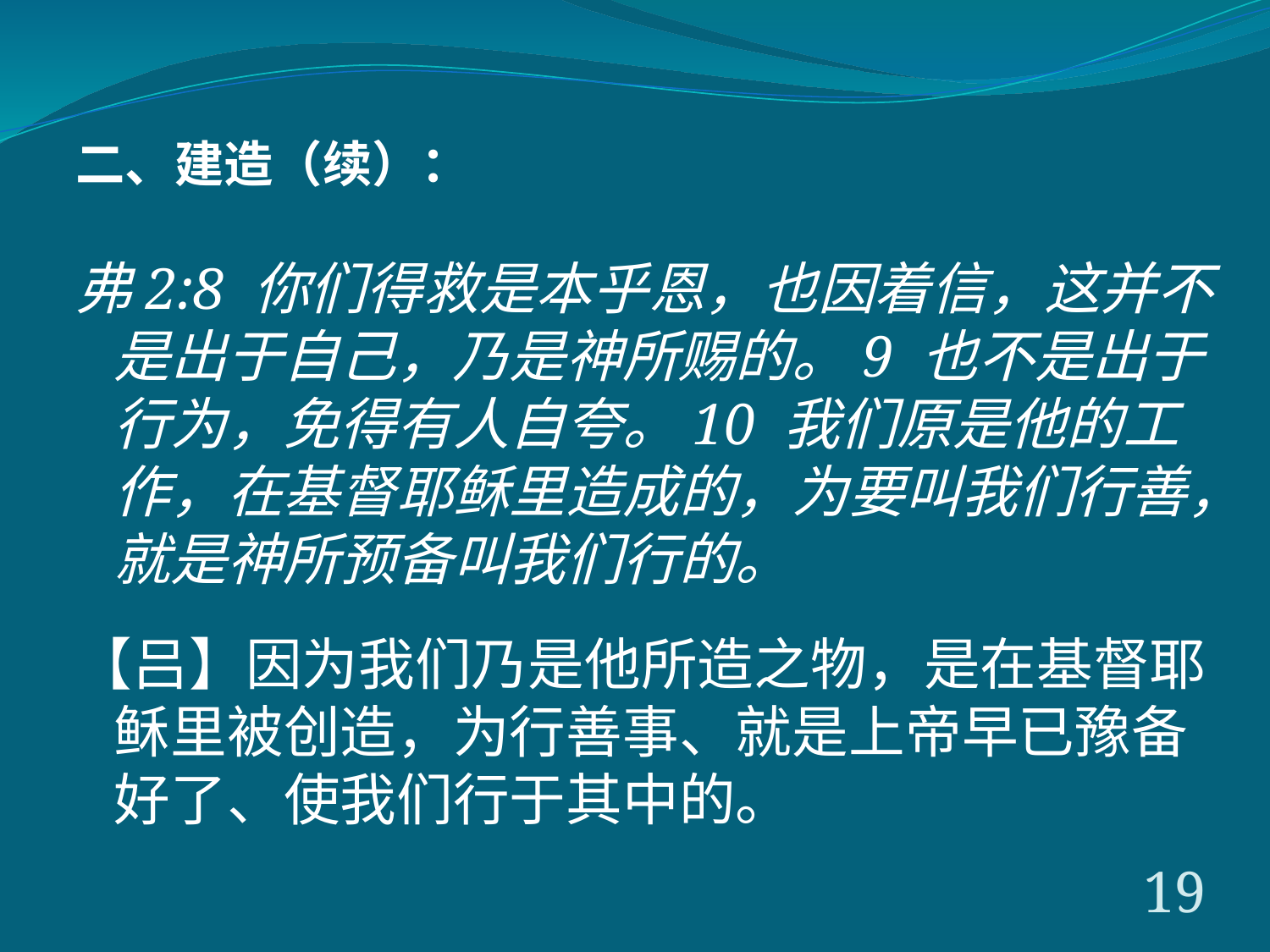

二、建造（续）：

弗2:8 你们得救是本乎恩，也因着信，这并不是出于自己，乃是神所赐的。9 也不是出于行为，免得有人自夸。10 我们原是他的工作，在基督耶稣里造成的，为要叫我们行善，就是神所预备叫我们行的。

【吕】因为我们乃是他所造之物，是在基督耶稣里被创造，为行善事、就是上帝早已豫备好了、使我们行于其中的。

19